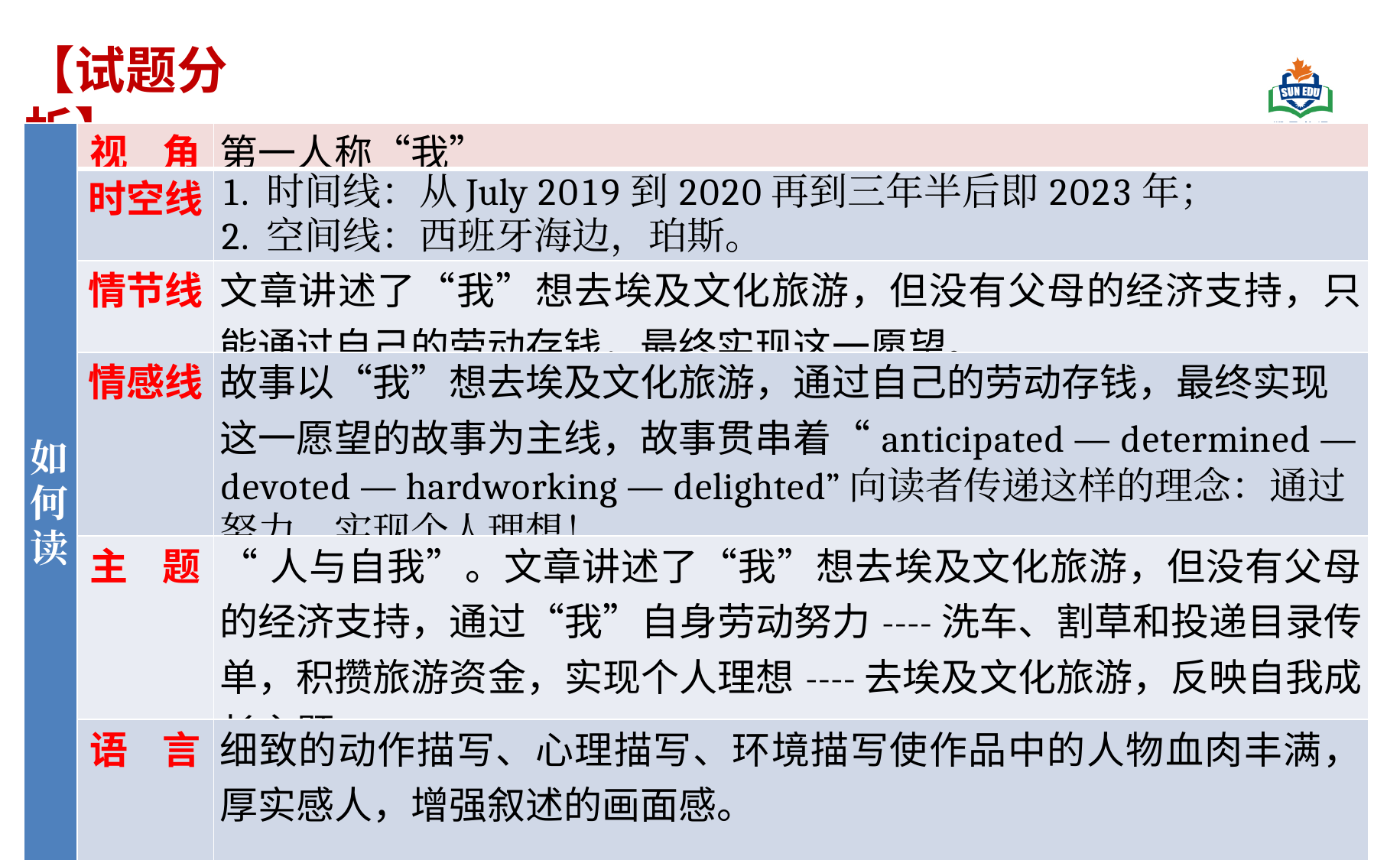

【试题分析】
| 如何读 | 视 角 | 第一人称“我” |
| --- | --- | --- |
|  | 时空线 | 1. 时间线：从July 2019到2020再到三年半后即2023年； 2. 空间线：西班牙海边，珀斯。 |
|  | 情节线 | 文章讲述了“我”想去埃及文化旅游，但没有父母的经济支持，只能通过自己的劳动存钱，最终实现这一愿望。 |
|  | 情感线 | 故事以“我”想去埃及文化旅游，通过自己的劳动存钱，最终实现这一愿望的故事为主线，故事贯串着“anticipated — determined — devoted — hardworking — delighted”向读者传递这样的理念：通过努力，实现个人理想！ |
|  | 主 题 | “人与自我”。文章讲述了“我”想去埃及文化旅游，但没有父母的经济支持，通过“我”自身劳动努力----洗车、割草和投递目录传单，积攒旅游资金，实现个人理想----去埃及文化旅游，反映自我成长主题。 |
|  | 语 言 | 细致的动作描写、心理描写、环境描写使作品中的人物血肉丰满，厚实感人，增强叙述的画面感。 |